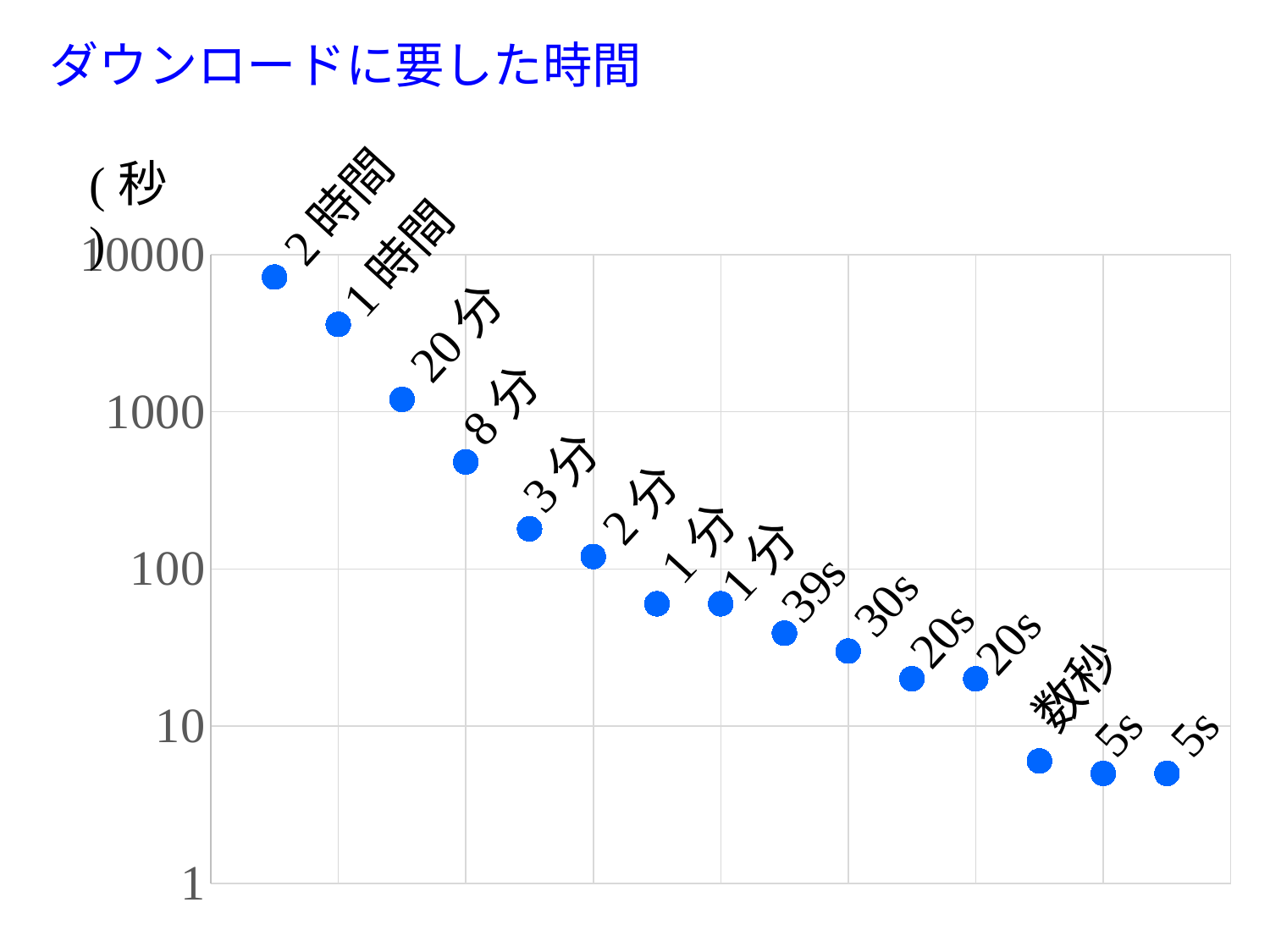

ダウンロードに要した時間
(秒)
2時間
1時間

### Chart

| Category |  |
|---|---|
20分
8分
3分
2分
1分
1分
39s
30s
20s
20s
数秒
5s
5s